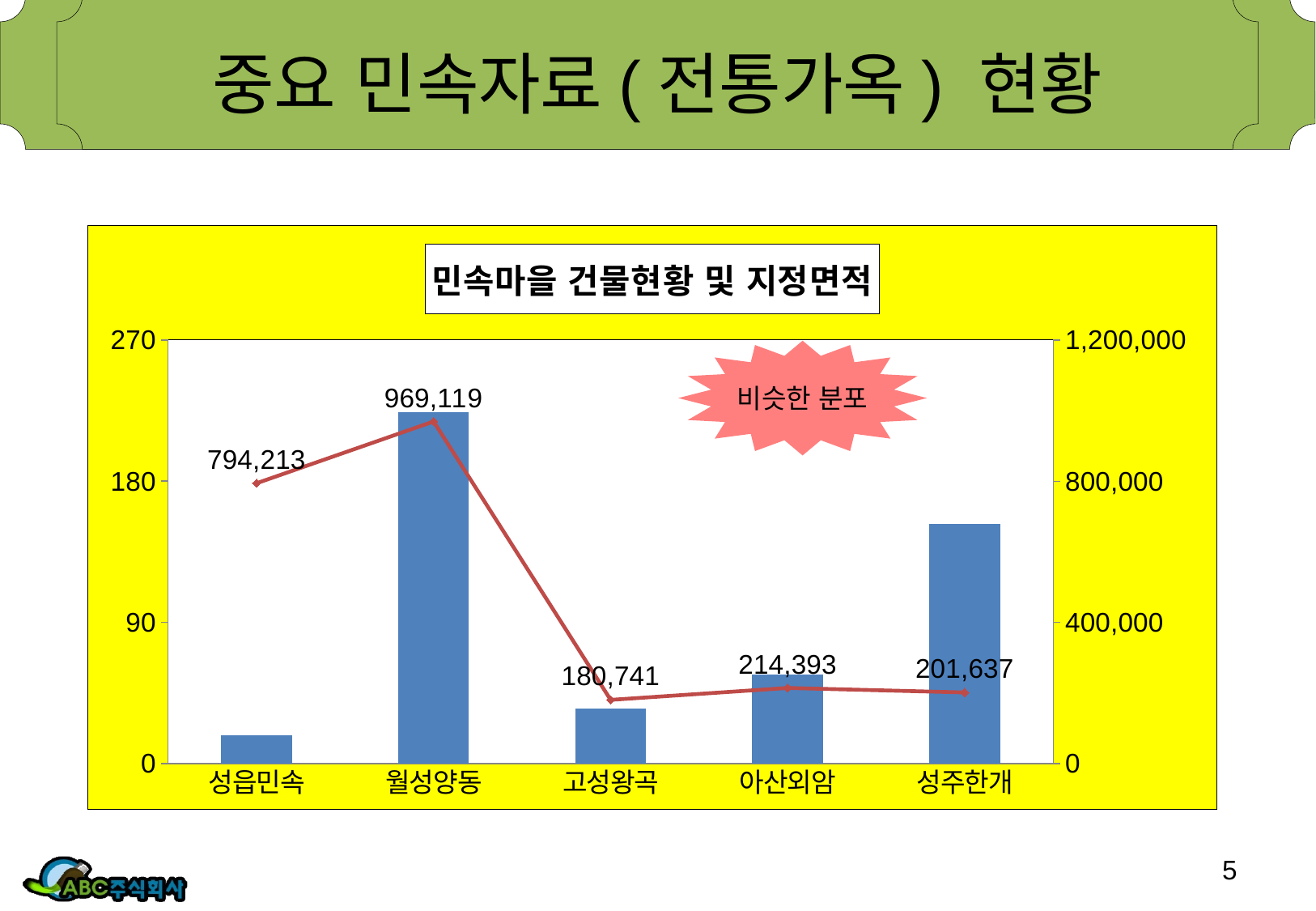

# 중요 민속자료(전통가옥) 현황

### Chart: 민속마을 건물현황 및 지정면적

| Category | 와가 | 면적 |
|---|---|---|
| 성읍민속 | 18.0 | 794213.0 |
| 월성양동 | 224.0 | 969119.0 |
| 고성왕곡 | 35.0 | 180741.0 |
| 아산외암 | 57.0 | 214393.0 |
| 성주한개 | 153.0 | 201637.0 |
비슷한 분포
5